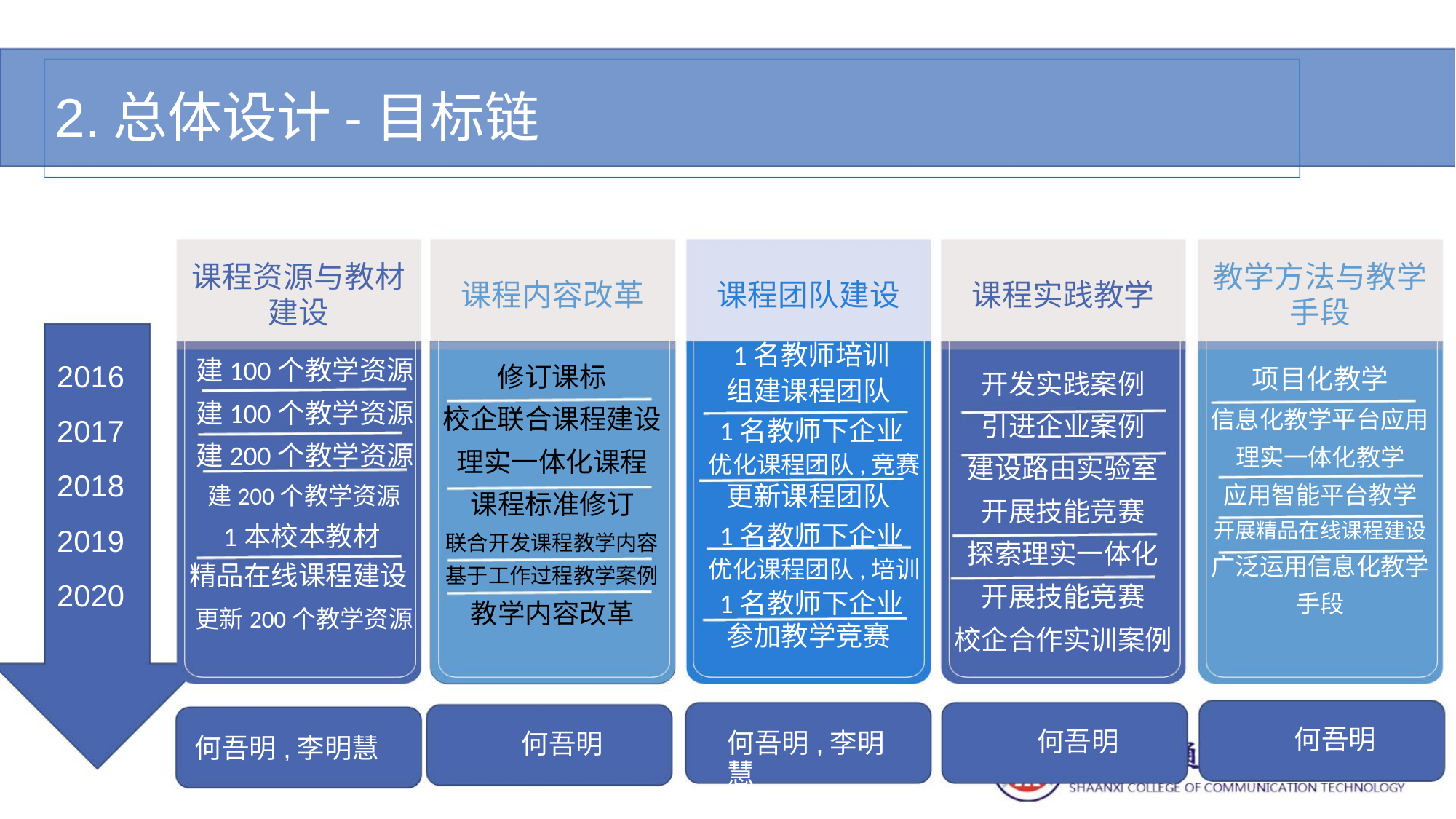

2.总体设计-目标链
课程资源与教材
教学方法与教学
手段
课程内容改革
课程团队建设
课程实践教学
建设
1名教师培训
建100个教学资源
建100个教学资源
建200个教学资源
建200个教学资源
1本校本教材
2016
2017
2018
2019
2020
修订课标
项目化教学
信息化教学平台应用
理实一体化教学
开发实践案例
引进企业案例
组建课程团队
1名教师下企业
优化课程团队,竞赛
更新课程团队
1名教师下企业
优化课程团队,培训
1名教师下企业
参加教学竞赛
校企联合课程建设
理实一体化课程
建设路由实验室
开展技能竞赛
应用智能平台教学
开展精品在线课程建设
广泛运用信息化教学
课程标准修订
联合开发课程教学内容
基于工作过程教学案例
探索理实一体化
开展技能竞赛
精品在线课程建设
更新200个教学资源
手段
教学内容改革
校企合作实训案例
何吾明
何吾明,李明慧
何吾明
何吾明
何吾明,李明慧